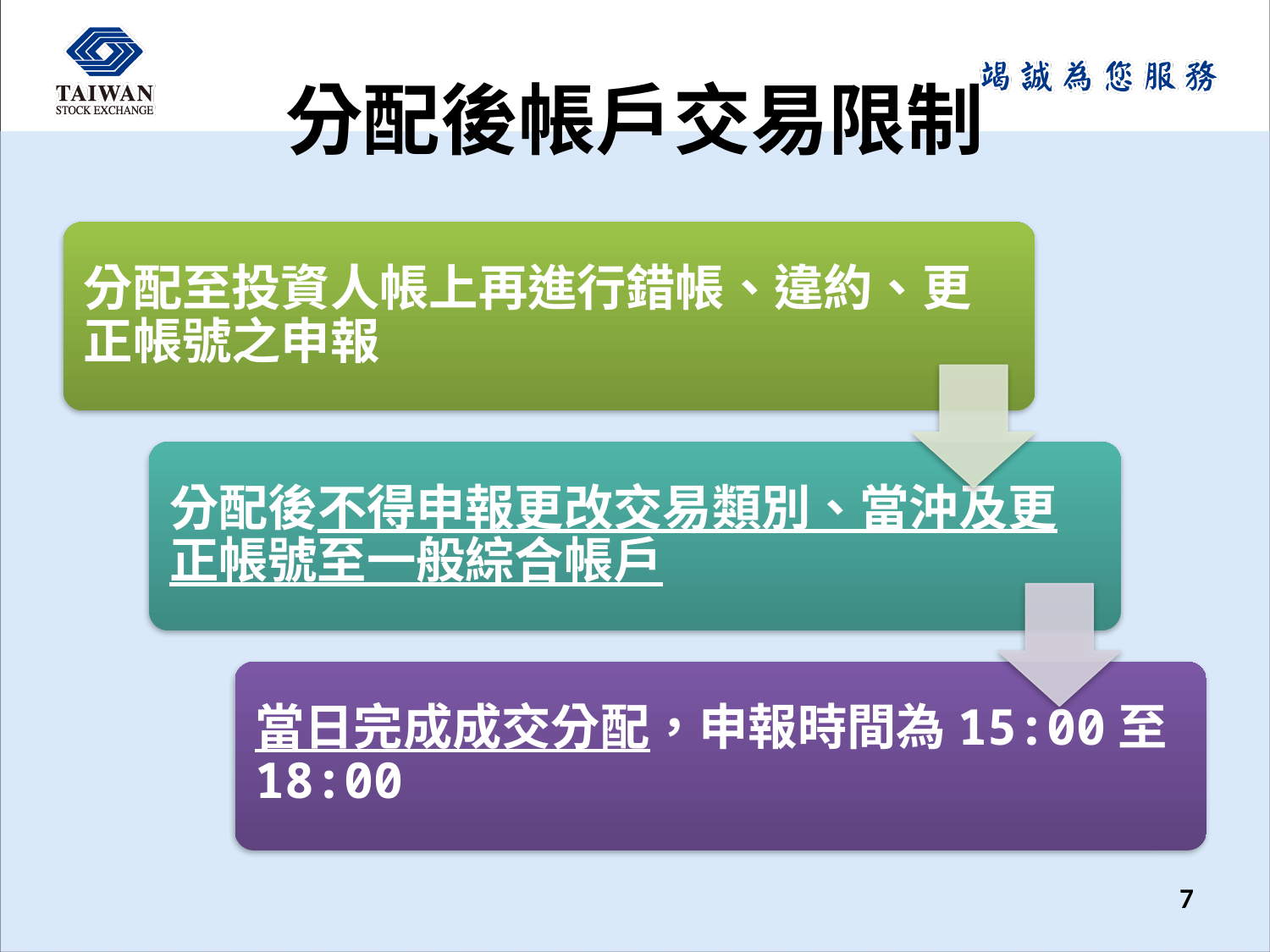

# 分配後帳戶交易限制
分配至投資人帳上再進行錯帳、違約、更正帳號之申報
分配後不得申報更改交易類別、當沖及更正帳號至一般綜合帳戶
當日完成成交分配，申報時間為15:00至18:00

7